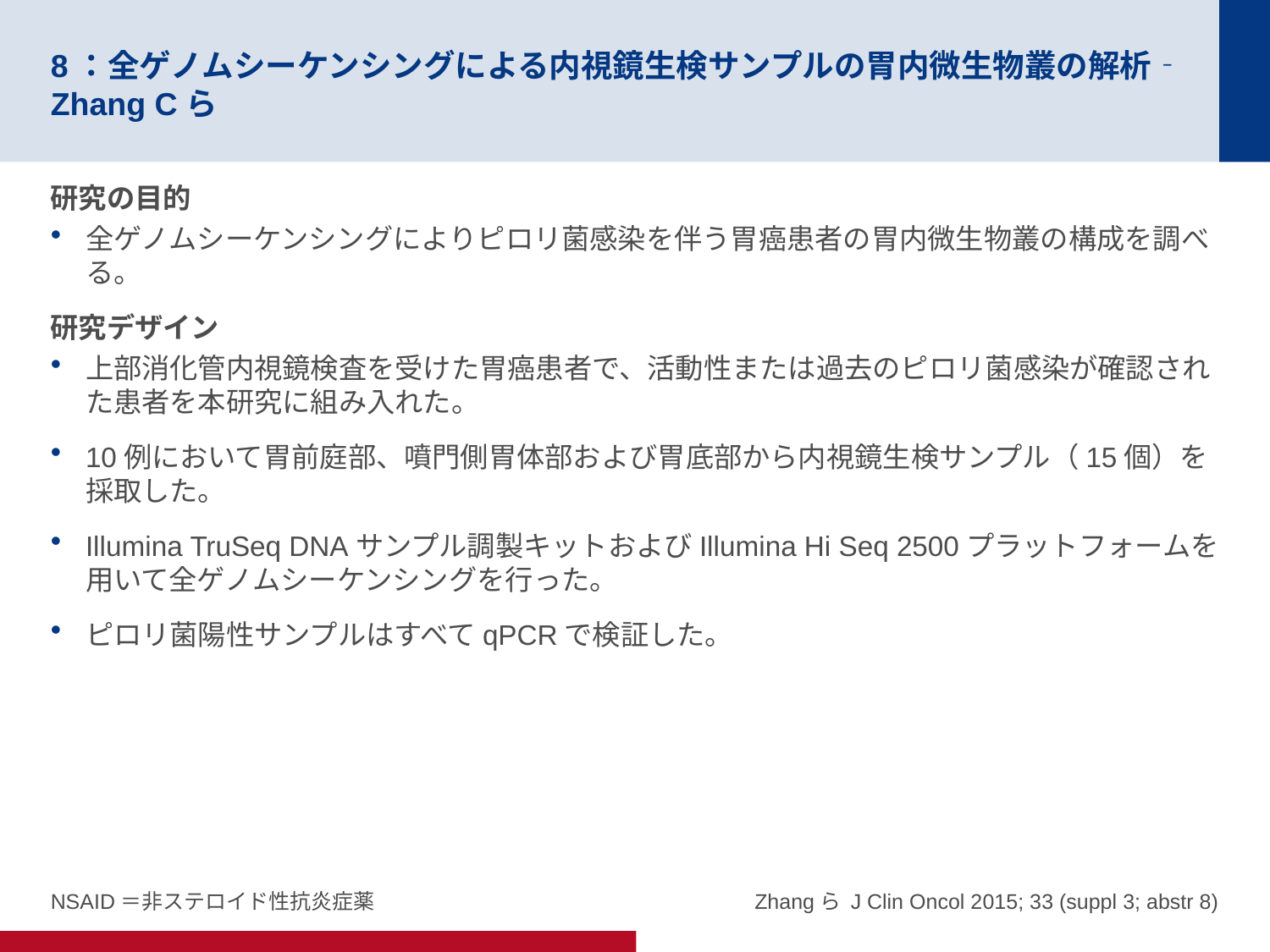

# 8：全ゲノムシーケンシングによる内視鏡生検サンプルの胃内微生物叢の解析‐Zhang Cら
研究の目的
全ゲノムシーケンシングによりピロリ菌感染を伴う胃癌患者の胃内微生物叢の構成を調べる。
研究デザイン
上部消化管内視鏡検査を受けた胃癌患者で、活動性または過去のピロリ菌感染が確認された患者を本研究に組み入れた。
10例において胃前庭部、噴門側胃体部および胃底部から内視鏡生検サンプル（15個）を採取した。
Illumina TruSeq DNAサンプル調製キットおよびIllumina Hi Seq 2500プラットフォームを用いて全ゲノムシーケンシングを行った。
ピロリ菌陽性サンプルはすべてqPCRで検証した。
NSAID＝非ステロイド性抗炎症薬
Zhangら J Clin Oncol 2015; 33 (suppl 3; abstr 8)